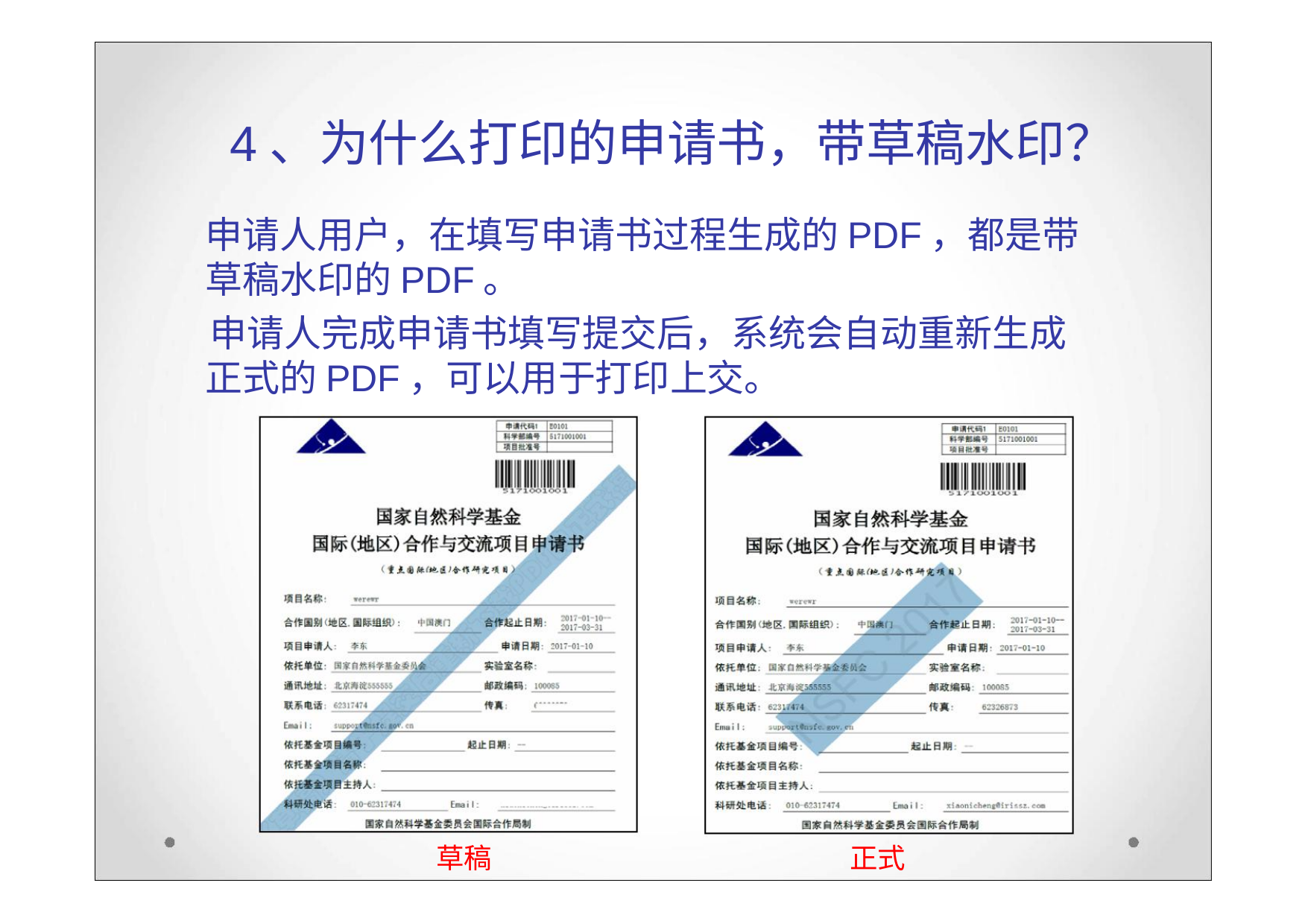

4、为什么打印的申请书，带草稿水印？
申请人用户，在填写申请书过程生成的PDF，都是带
草稿水印的PDF。
申请人完成申请书填写提交后，系统会自动重新生成
正式的PDF，可以用于打印上交。
草稿
正式